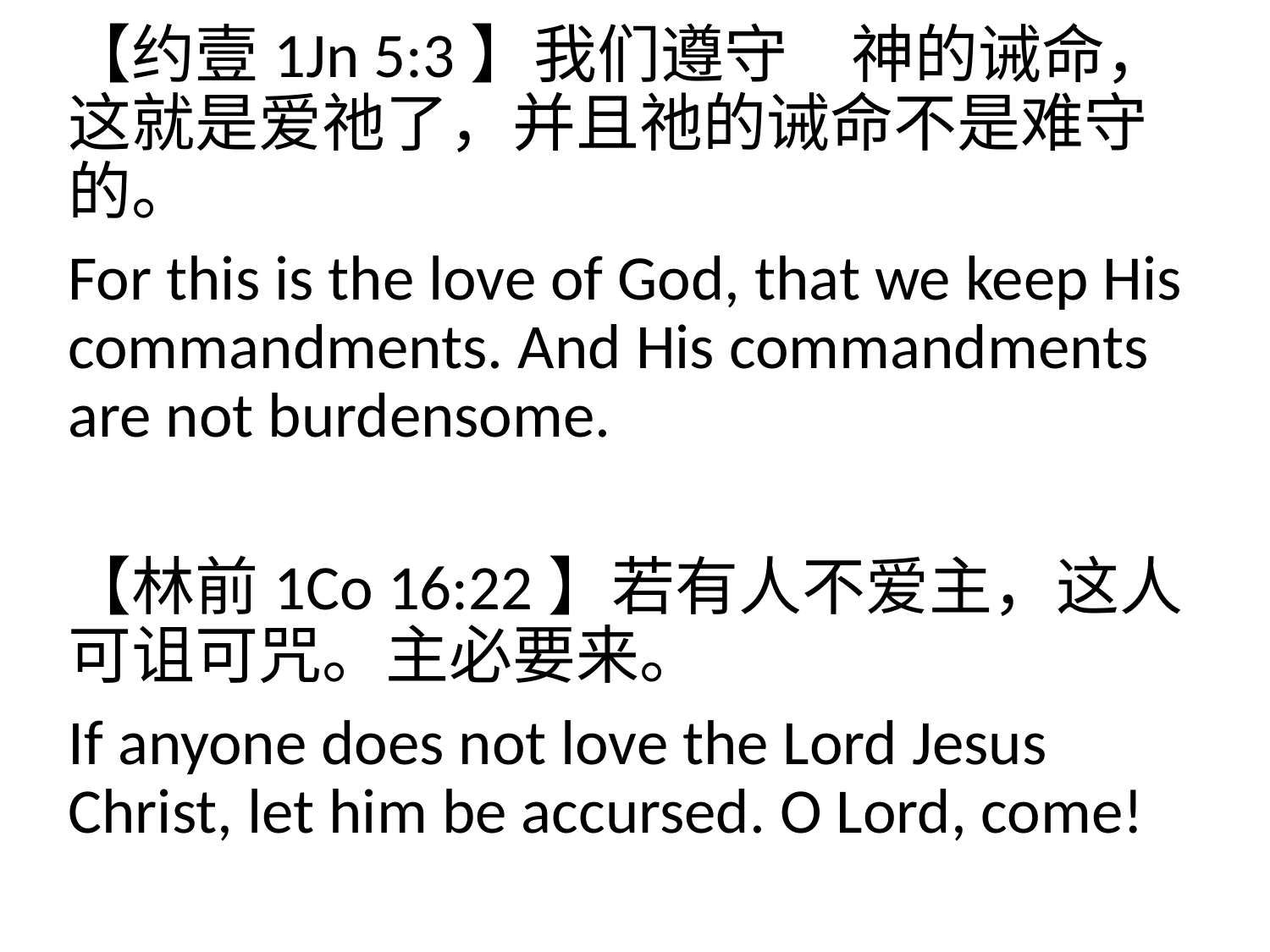

【约壹1Jn 5:3】我们遵守　神的诫命，这就是爱祂了，并且祂的诫命不是难守的。
For this is the love of God, that we keep His commandments. And His commandments are not burdensome.

【林前1Co 16:22】若有人不爱主，这人可诅可咒。主必要来。
If anyone does not love the Lord Jesus Christ, let him be accursed. O Lord, come!